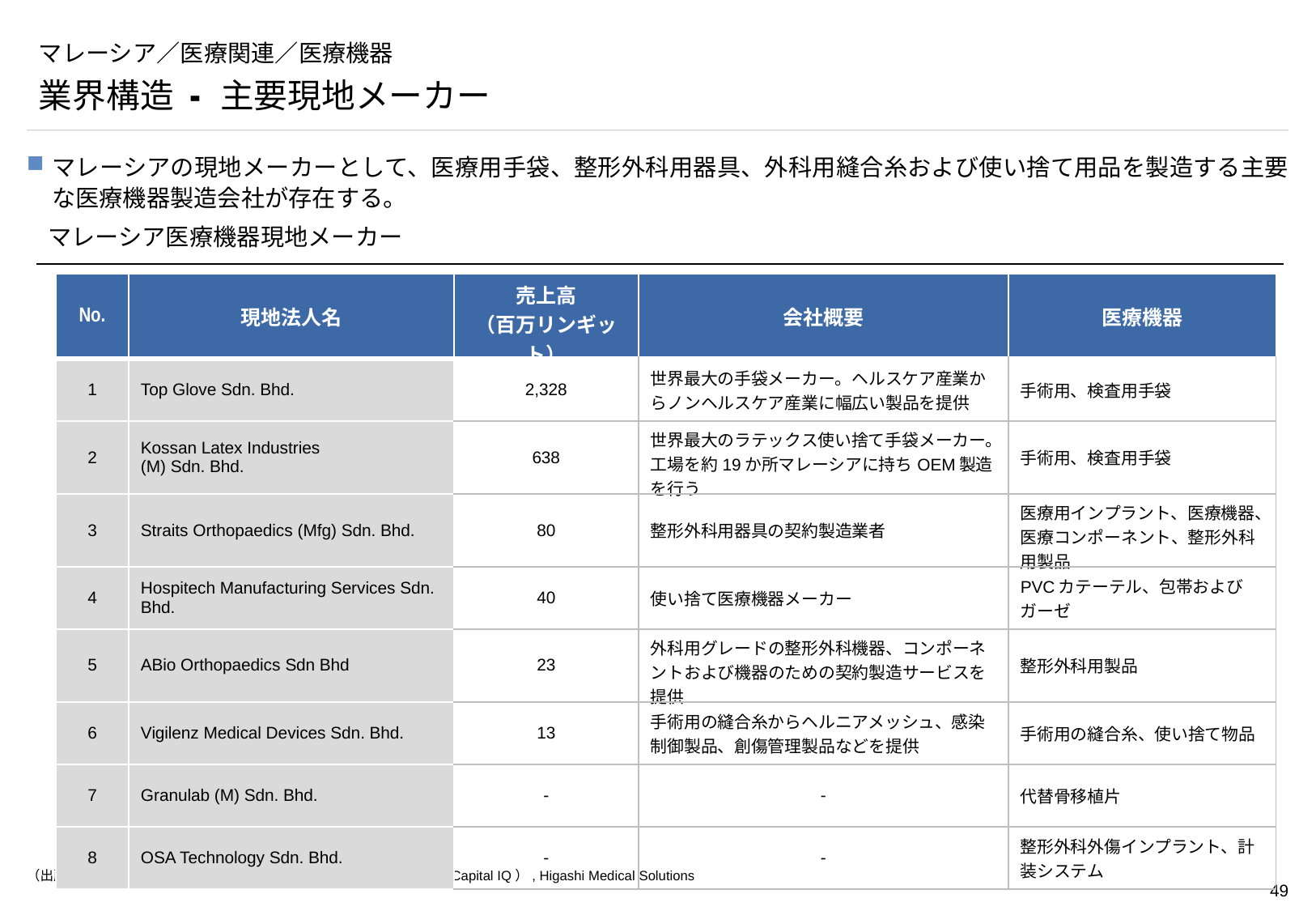

# マレーシア／医療関連／医療機器
業界構造 - 主要現地メーカー
マレーシアの現地メーカーとして、医療用手袋、整形外科用器具、外科用縫合糸および使い捨て用品を製造する主要な医療機器製造会社が存在する。
マレーシア医療機器現地メーカー
| No. | 現地法人名 | 売上高 （百万リンギット） | 会社概要 | 医療機器 |
| --- | --- | --- | --- | --- |
| 1 | Top Glove Sdn. Bhd. | 2,328 | 世界最大の手袋メーカー。ヘルスケア産業からノンヘルスケア産業に幅広い製品を提供 | 手術用、検査用手袋 |
| 2 | Kossan Latex Industries (M) Sdn. Bhd. | 638 | 世界最大のラテックス使い捨て手袋メーカー。工場を約19か所マレーシアに持ちOEM製造を行う | 手術用、検査用手袋 |
| 3 | Straits Orthopaedics (Mfg) Sdn. Bhd. | 80 | 整形外科用器具の契約製造業者 | 医療用インプラント、医療機器、医療コンポーネント、整形外科用製品 |
| 4 | Hospitech Manufacturing Services Sdn. Bhd. | 40 | 使い捨て医療機器メーカー | PVCカテーテル、包帯およびガーゼ |
| 5 | ABio Orthopaedics Sdn Bhd | 23 | 外科用グレードの整形外科機器、コンポーネントおよび機器のための契約製造サービスを提供 | 整形外科用製品 |
| 6 | Vigilenz Medical Devices Sdn. Bhd. | 13 | 手術用の縫合糸からヘルニアメッシュ、感染制御製品、創傷管理製品などを提供 | 手術用の縫合糸、使い捨て物品 |
| 7 | Granulab (M) Sdn. Bhd. | - | - | 代替骨移植片 |
| 8 | OSA Technology Sdn. Bhd. | - | - | 整形外科外傷インプラント、計装システム |
（出所）マレーシア通商産業省、 リサーチエンジン（SPEEDA, S&P Capital IQ）, Higashi Medical Solutions